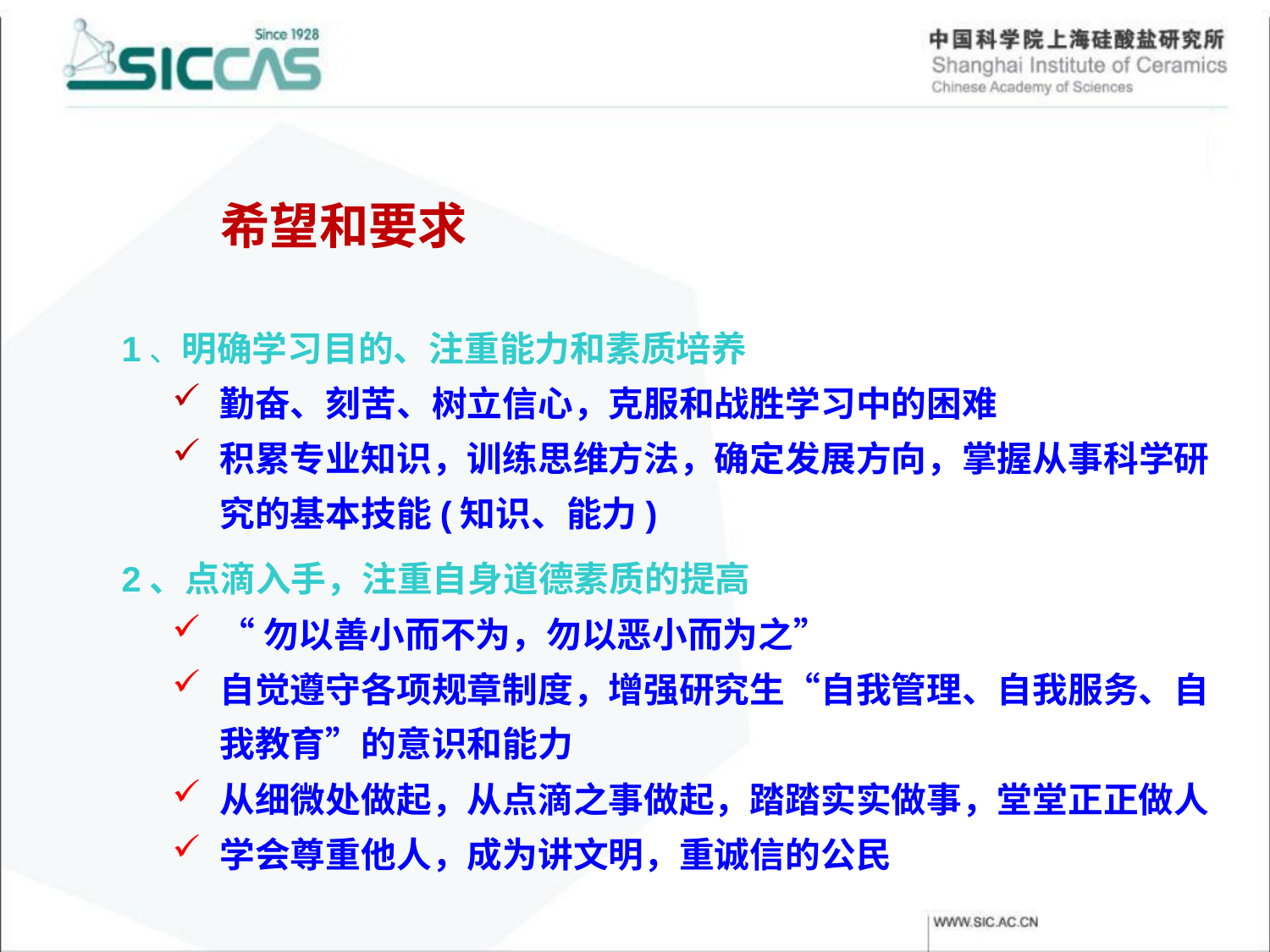

希望和要求
1、明确学习目的、注重能力和素质培养
勤奋、刻苦、树立信心，克服和战胜学习中的困难
积累专业知识，训练思维方法，确定发展方向，掌握从事科学研究的基本技能(知识、能力)
2、点滴入手，注重自身道德素质的提高
“勿以善小而不为，勿以恶小而为之”
自觉遵守各项规章制度，增强研究生“自我管理、自我服务、自我教育”的意识和能力
从细微处做起，从点滴之事做起，踏踏实实做事，堂堂正正做人
学会尊重他人，成为讲文明，重诚信的公民